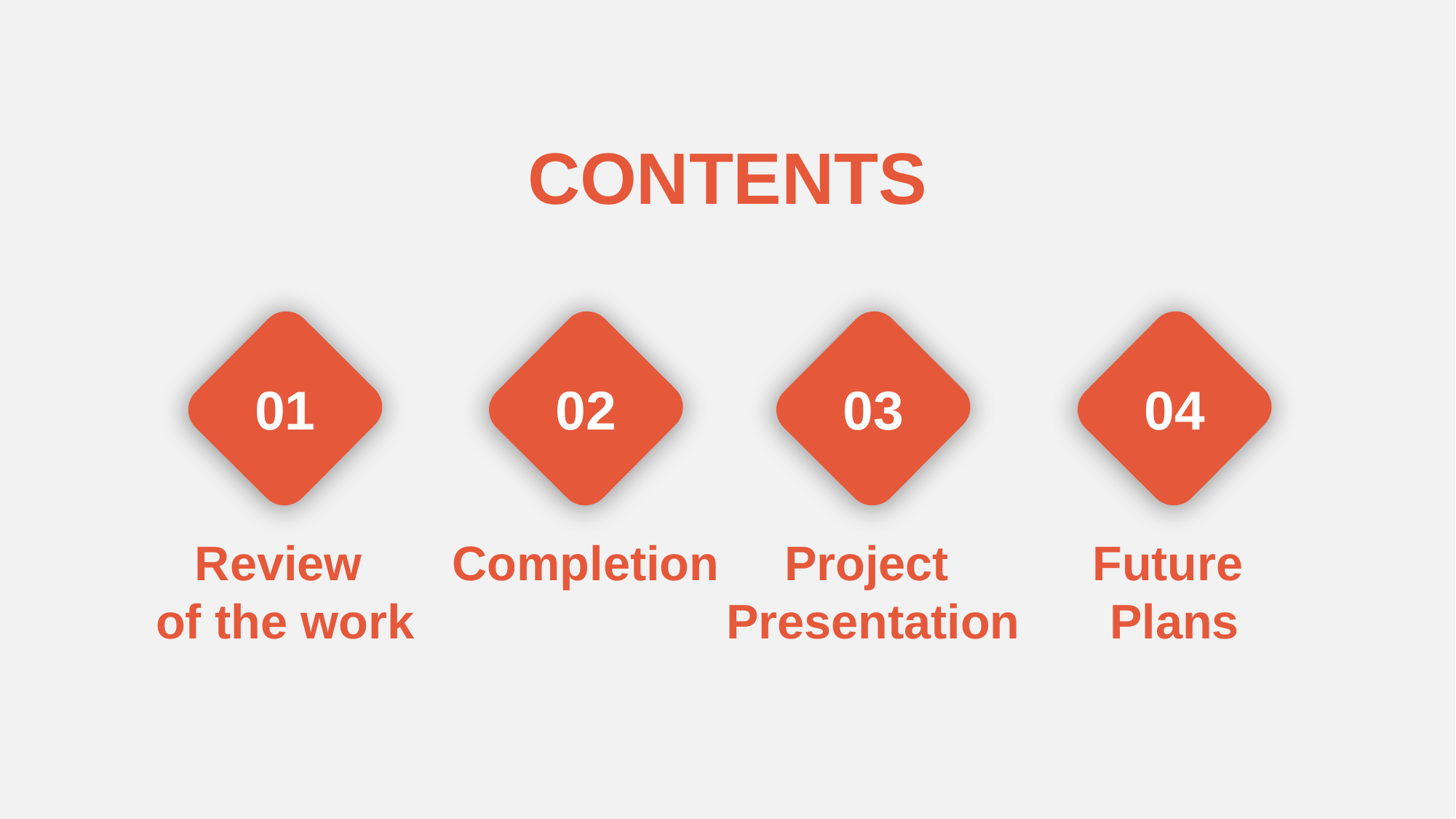

行业PPT模板http://www.1ppt.com/hangye/
CONTENTS

01

02

03

04
Review
of the work
Completion
Project
Presentation
Future
Plans